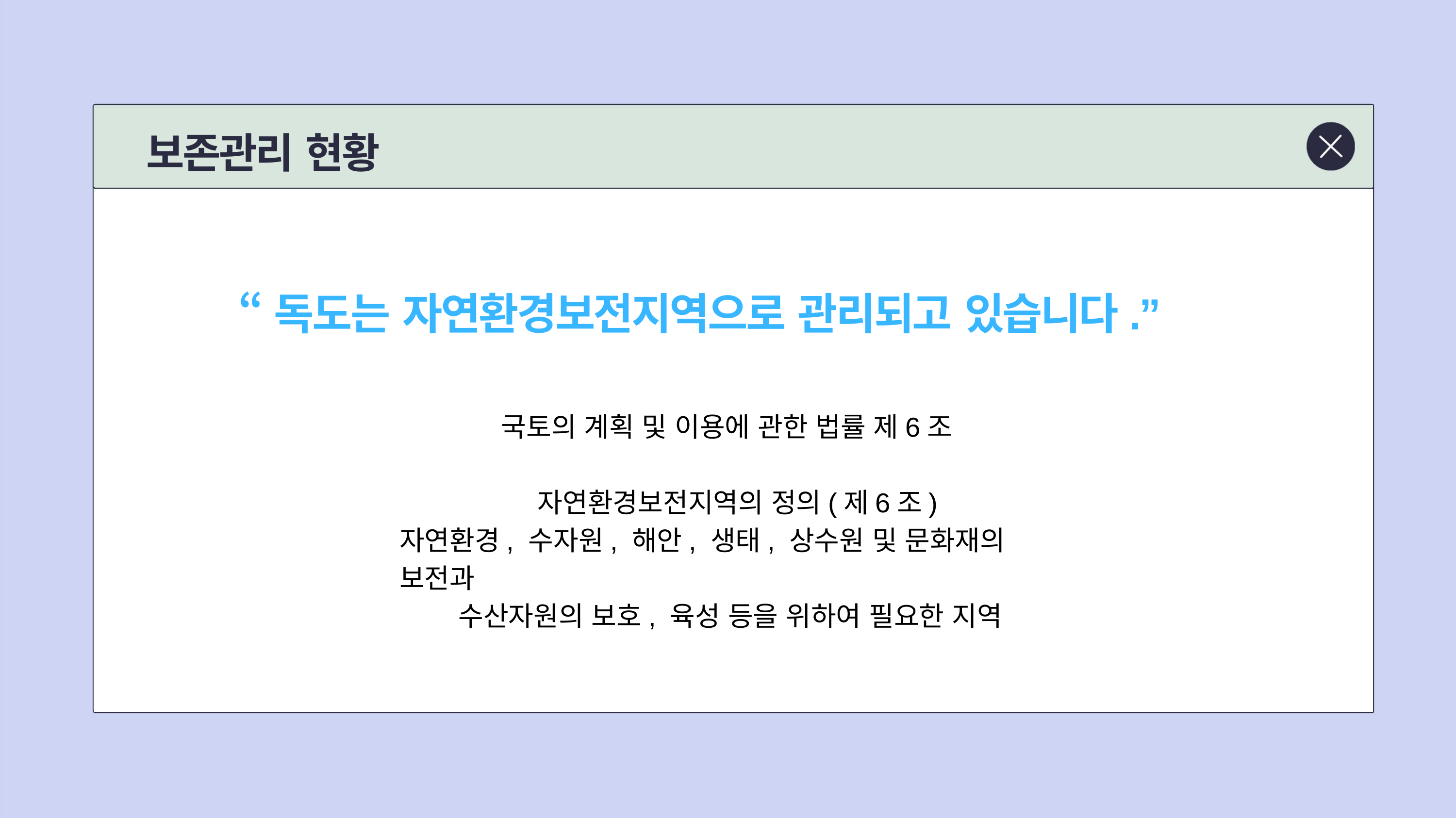

보존관리 현황
“독도는 자연환경보전지역으로 관리되고 있습니다.”
국토의 계획 및 이용에 관한 법률 제6조
자연환경보전지역의 정의(제6조)
자연환경, 수자원, 해안, 생태, 상수원 및 문화재의 보전과
수산자원의 보호, 육성 등을 위하여 필요한 지역